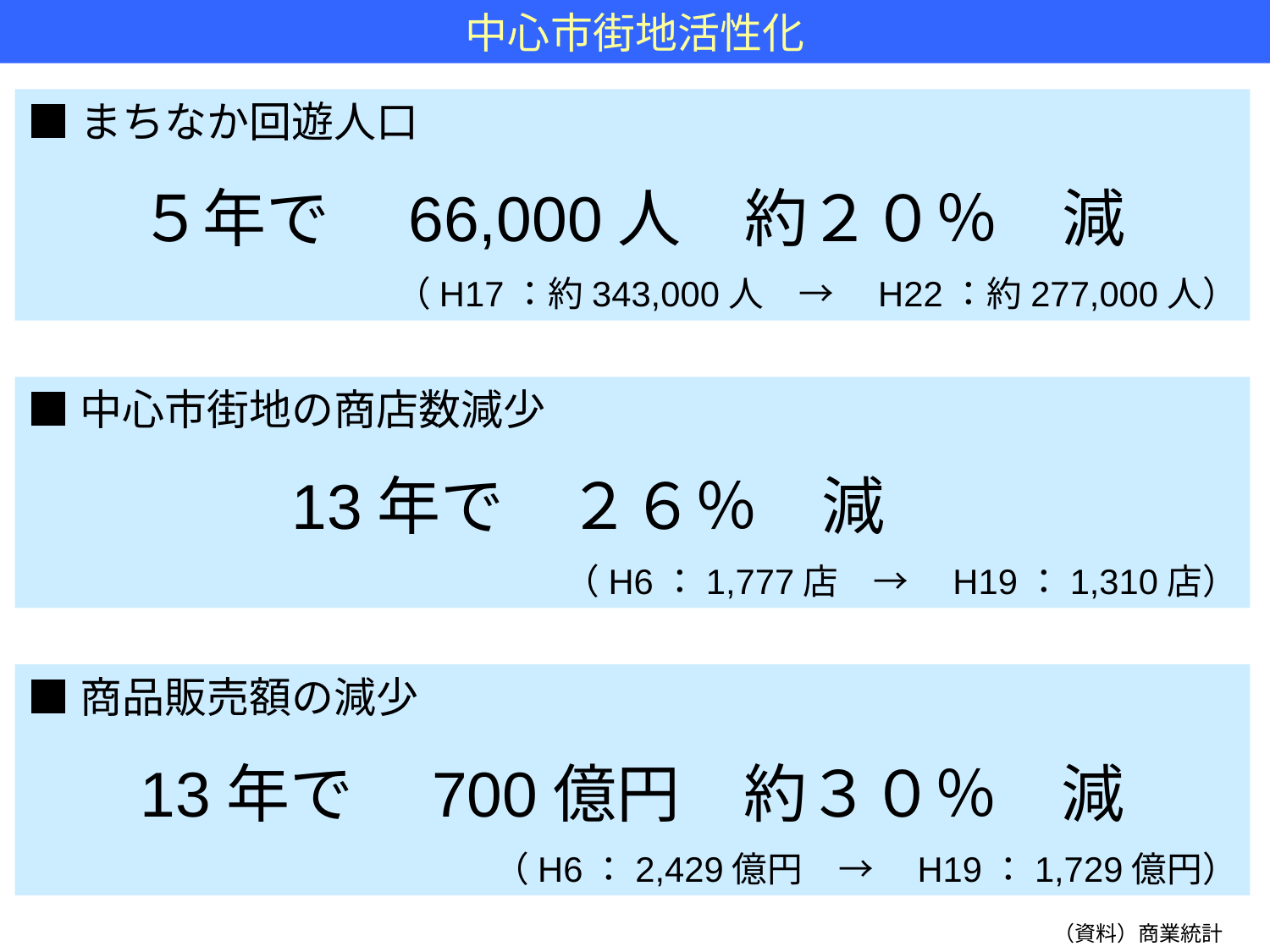

中心市街地活性化
■まちなか回遊人口
５年で　66,000人　約２０％　減
（H17：約343,000人　→　H22：約277,000人）
■中心市街地の商店数減少
　　　　　　13年で　２６％　減
（H6：1,777店　→　H19：1,310店）
■商品販売額の減少
13年で　700億円　約３０％　減
（H6：2,429億円　→　H19：1,729億円）
（資料）商業統計